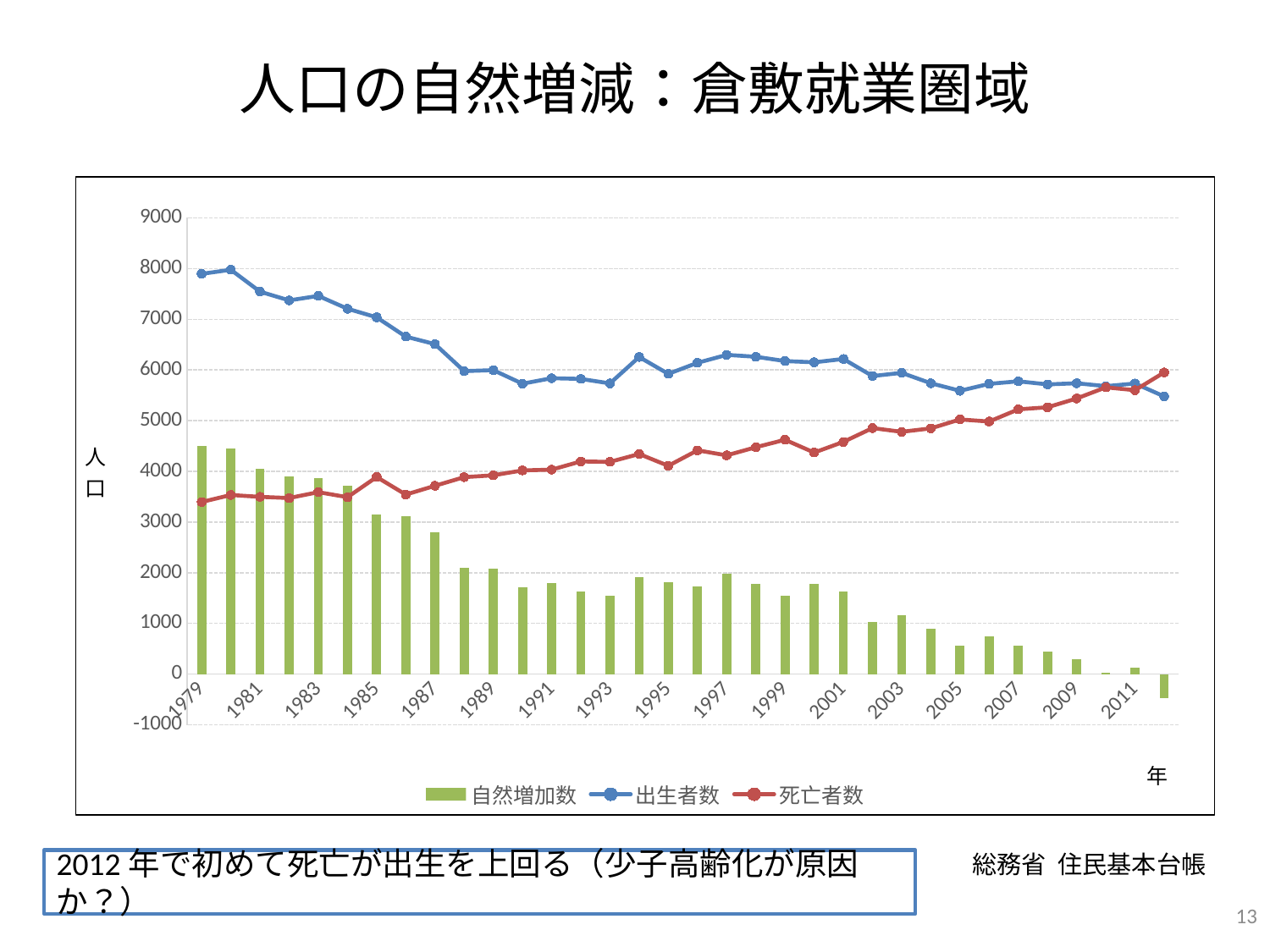

# 人口の自然増減：倉敷就業圏域

### Chart

| Category | 自然増加数 | 出生者数 | 死亡者数 |
|---|---|---|---|
| 1979 | 4501.0 | 7896.0 | 3395.0 |
| 1980 | 4442.0 | 7976.0 | 3534.0 |
| 1981 | 4049.0 | 7545.0 | 3496.0 |
| 1982 | 3899.0 | 7372.0 | 3473.0 |
| 1983 | 3871.0 | 7461.0 | 3590.0 |
| 1984 | 3718.0 | 7207.0 | 3489.0 |
| 1985 | 3150.0 | 7038.0 | 3888.0 |
| 1986 | 3115.0 | 6657.0 | 3542.0 |
| 1987 | 2795.0 | 6510.0 | 3715.0 |
| 1988 | 2092.0 | 5977.0 | 3885.0 |
| 1989 | 2075.0 | 5996.0 | 3921.0 |
| 1990 | 1709.0 | 5728.0 | 4019.0 |
| 1991 | 1804.0 | 5837.0 | 4033.0 |
| 1992 | 1628.0 | 5823.0 | 4195.0 |
| 1993 | 1547.0 | 5734.0 | 4187.0 |
| 1994 | 1914.0 | 6255.0 | 4341.0 |
| 1995 | 1814.0 | 5923.0 | 4109.0 |
| 1996 | 1727.0 | 6141.0 | 4414.0 |
| 1997 | 1982.0 | 6297.0 | 4315.0 |
| 1998 | 1784.0 | 6260.0 | 4476.0 |
| 1999 | 1552.0 | 6175.0 | 4623.0 |
| 2000 | 1781.0 | 6151.0 | 4370.0 |
| 2001 | 1636.0 | 6216.0 | 4580.0 |
| 2002 | 1027.0 | 5880.0 | 4853.0 |
| 2003 | 1164.0 | 5943.0 | 4779.0 |
| 2004 | 890.0 | 5737.0 | 4847.0 |
| 2005 | 565.0 | 5589.0 | 5024.0 |
| 2006 | 743.0 | 5726.0 | 4983.0 |
| 2007 | 553.0 | 5776.0 | 5223.0 |
| 2008 | 452.0 | 5715.0 | 5263.0 |
| 2009 | 300.0 | 5737.0 | 5437.0 |
| 2010 | 23.0 | 5680.0 | 5657.0 |
| 2011 | 131.0 | 5732.0 | 5601.0 |
| 2012 | -472.0 | 5479.0 | 5951.0 |
　総務省  住民基本台帳
2012年で初めて死亡が出生を上回る（少子高齢化が原因か？）
13